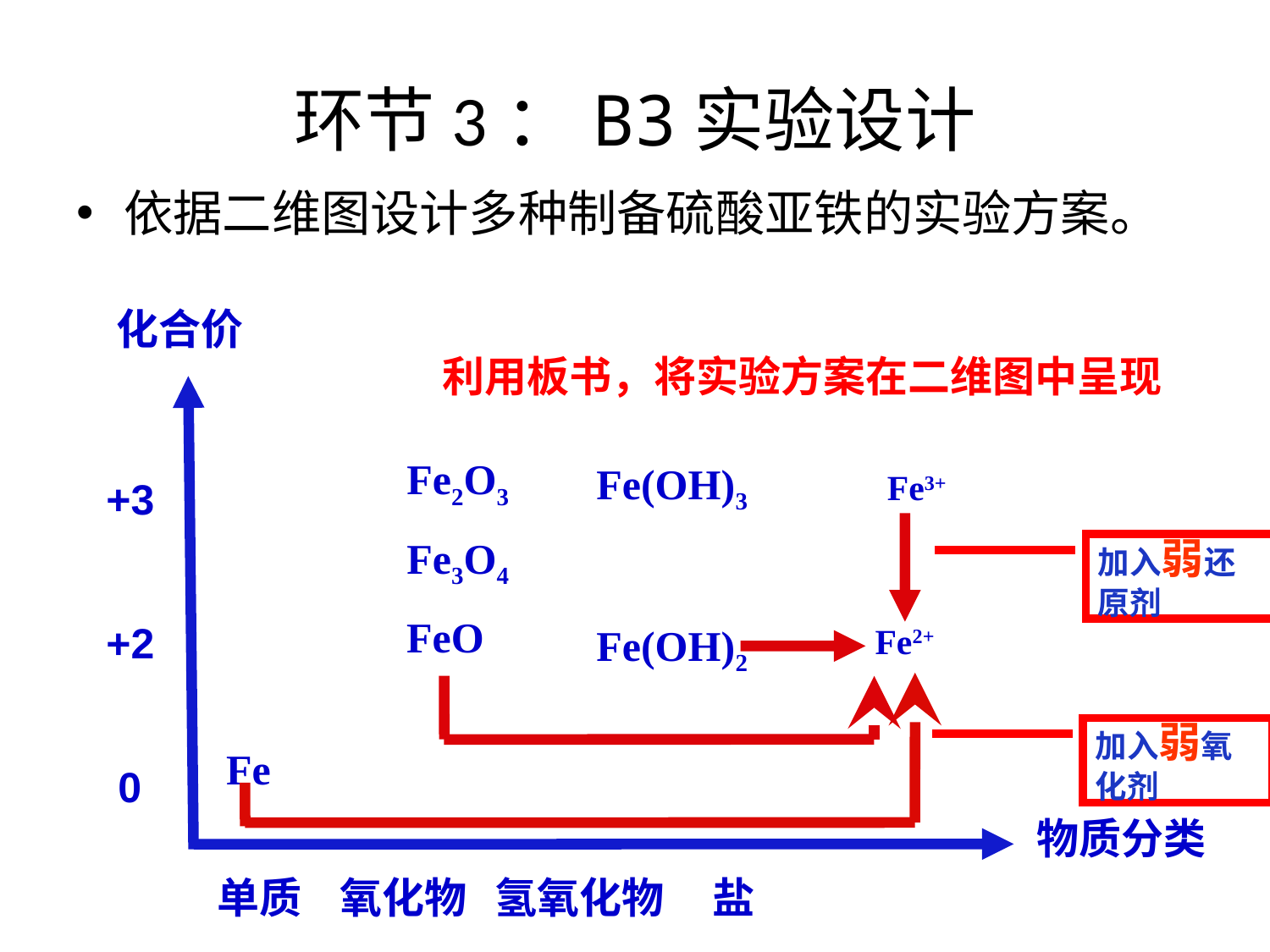

# 环节3：B3实验设计
依据二维图设计多种制备硫酸亚铁的实验方案。
化合价
利用板书，将实验方案在二维图中呈现

+3

+2

 0

Fe2O3
Fe3O4
FeO
Fe(OH)3
Fe(OH)2
Fe3+
Fe2+

加入弱还原剂

加入弱氧化剂
Fe
物质分类

单质    氧化物   氢氧化物     盐